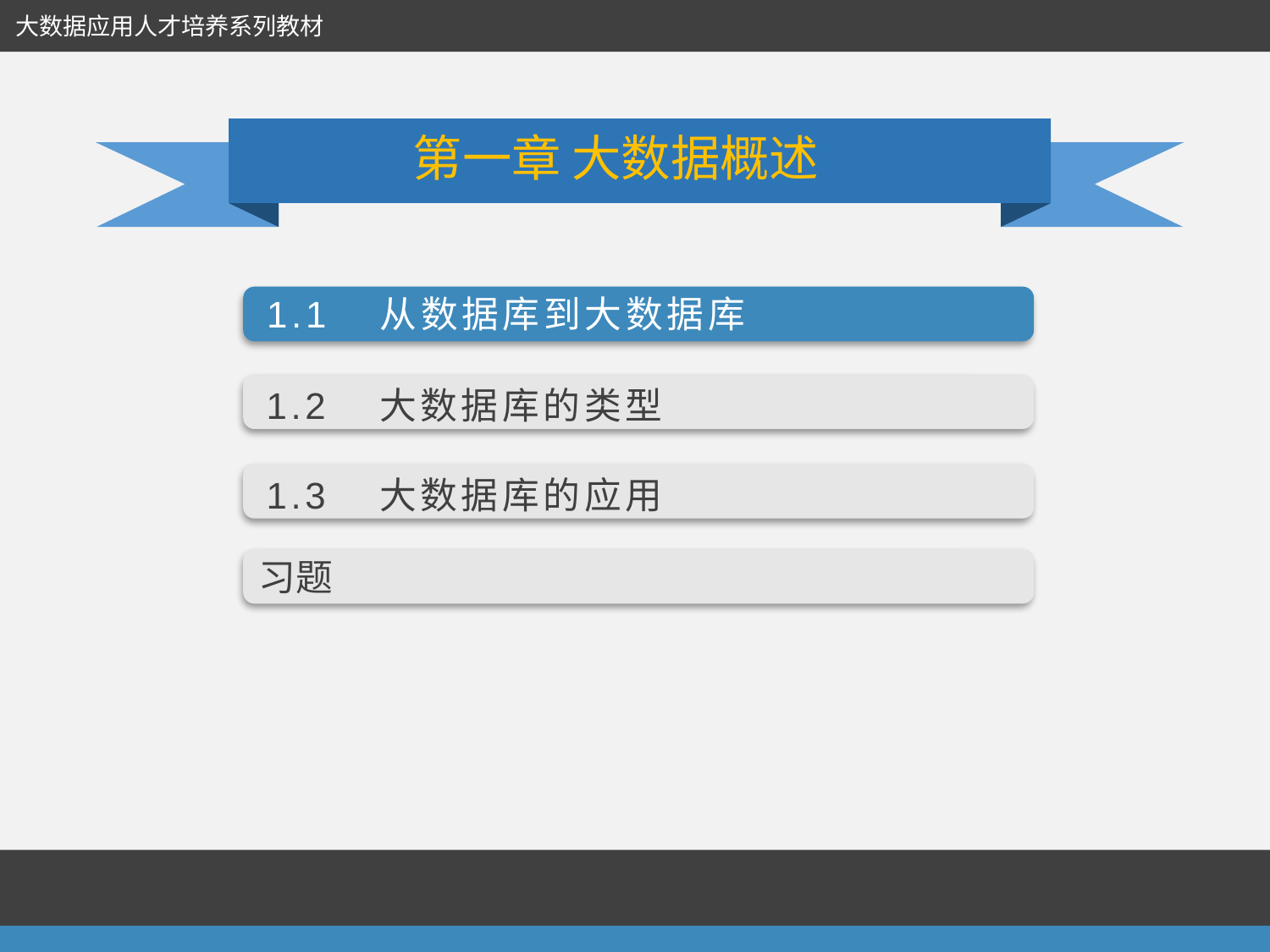

大数据应用人才培养系列教材

第一章 大数据概述
1.1　从数据库到大数据库

1.2　大数据库的类型

1.3　大数据库的应用
习题